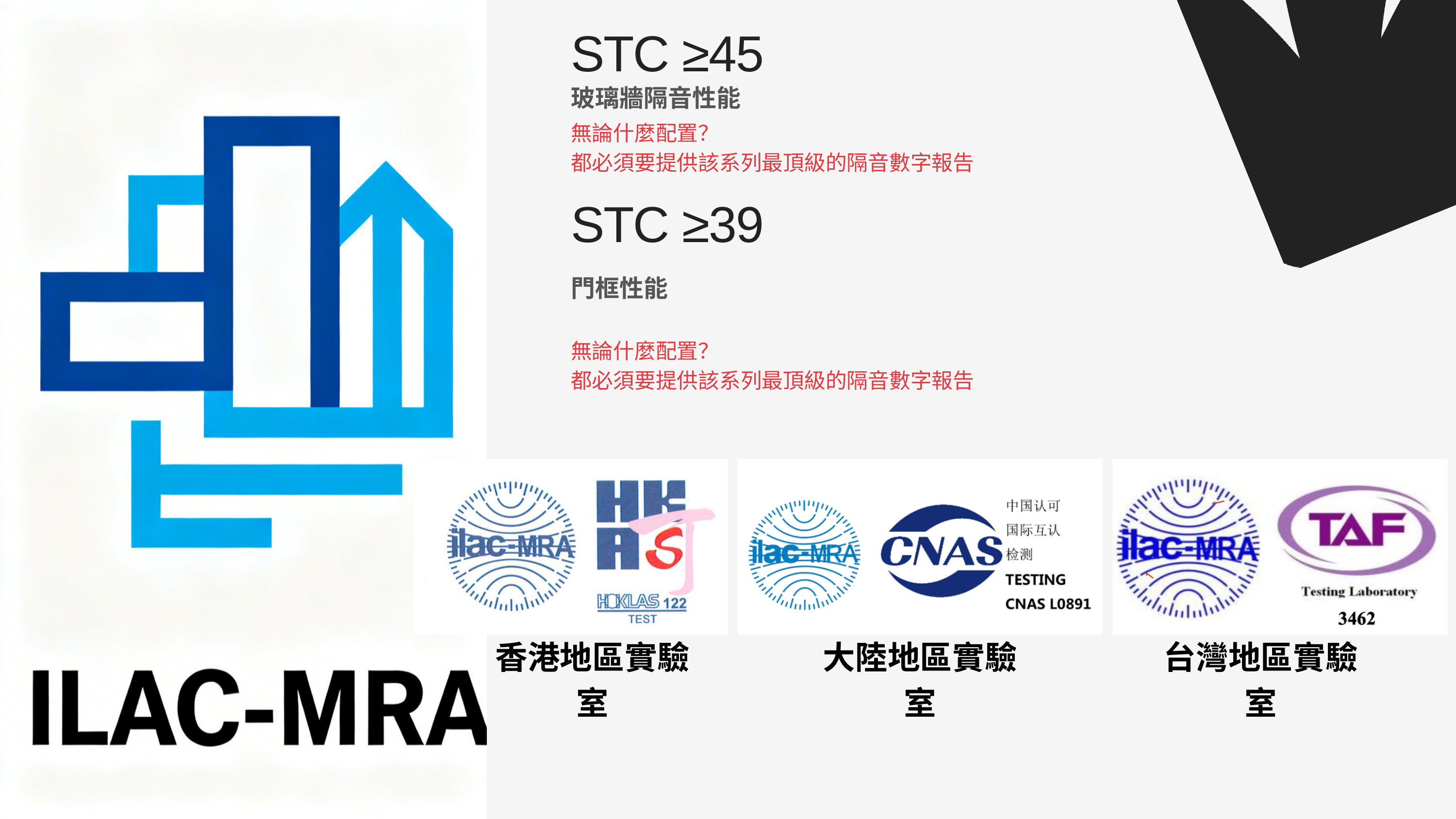

STC ≥45
玻璃牆隔音性能
無論什麼配置？
都必須要提供該系列最頂級的隔音數字報告
STC ≥39
門框性能
無論什麼配置？
都必須要提供該系列最頂級的隔音數字報告

香港地區實驗室
大陸地區實驗室
台灣地區實驗室